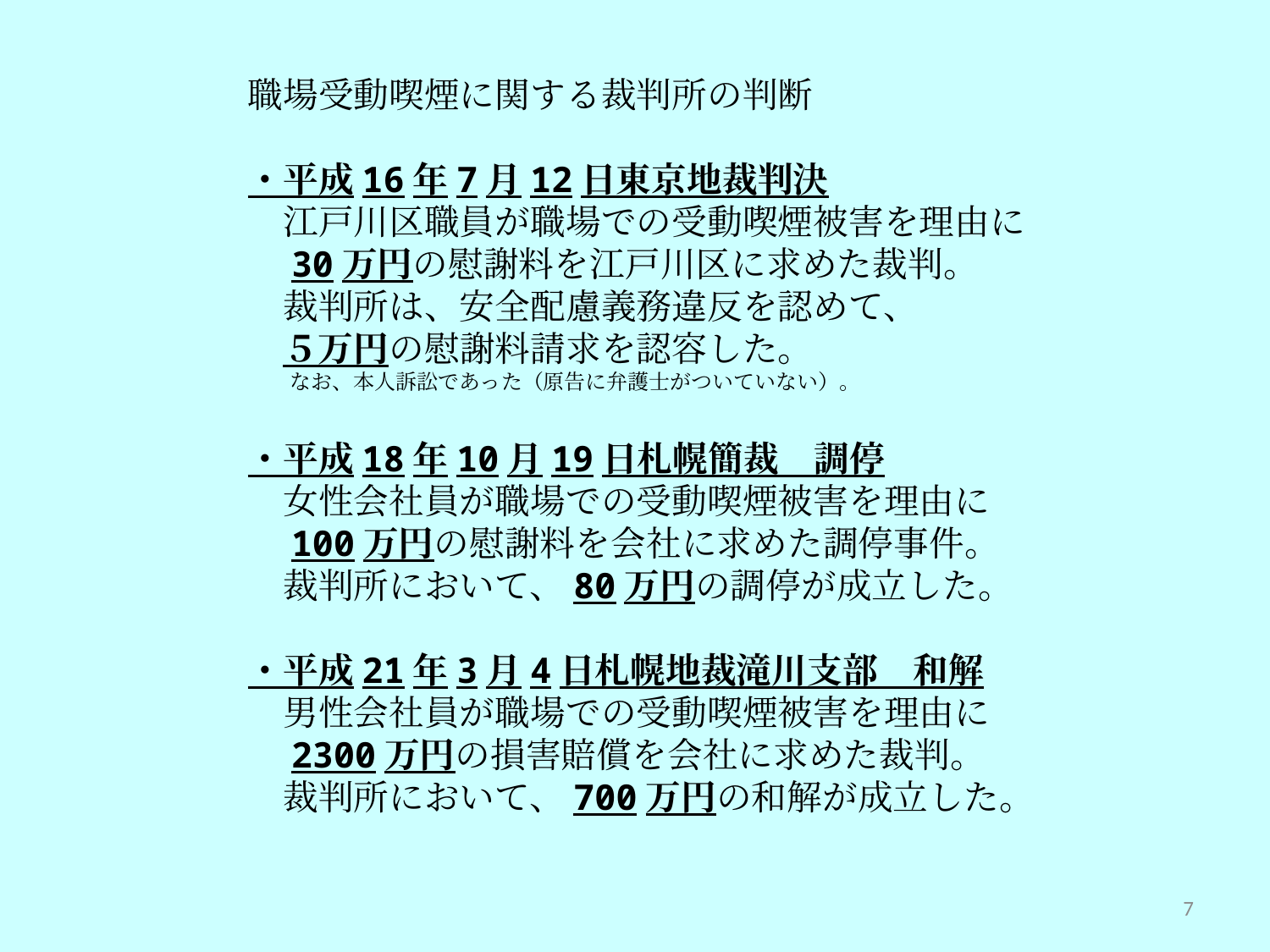

# 職場受動喫煙に関する裁判所の判断 ・平成16年7月12日東京地裁判決 　江戸川区職員が職場での受動喫煙被害を理由に 　30万円の慰謝料を江戸川区に求めた裁判。　 　裁判所は、安全配慮義務違反を認めて、 　５万円の慰謝料請求を認容した。 　　なお、本人訴訟であった（原告に弁護士がついていない）。 ・平成18年10月19日札幌簡裁　調停 　女性会社員が職場での受動喫煙被害を理由に 　100万円の慰謝料を会社に求めた調停事件。 　裁判所において、80万円の調停が成立した。 ・平成21年3月4日札幌地裁滝川支部　和解 　男性会社員が職場での受動喫煙被害を理由に 　2300万円の損害賠償を会社に求めた裁判。 　裁判所において、700万円の和解が成立した。
7